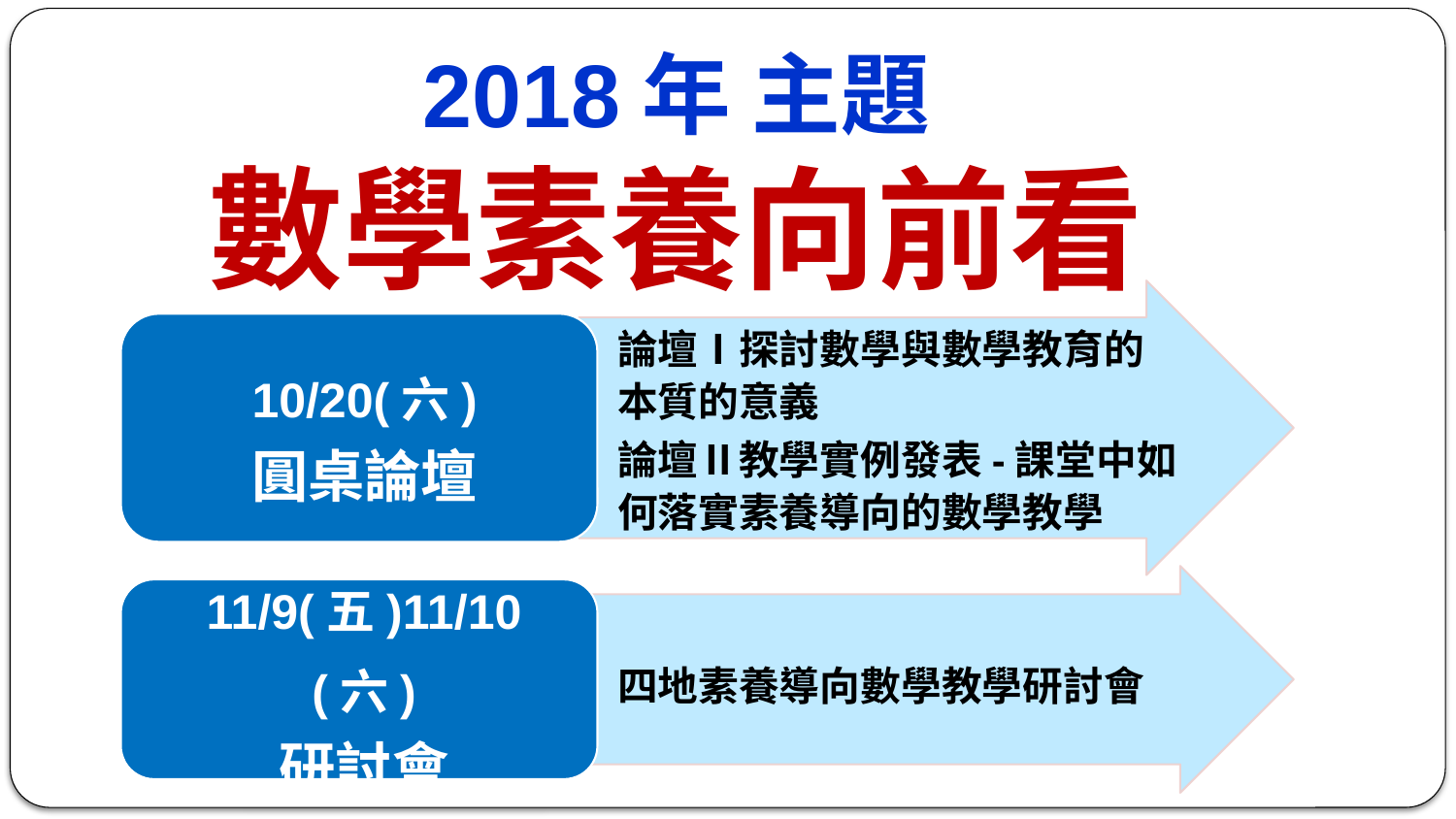

2018年 主題
數學素養向前看
論壇Ⅰ探討數學與數學教育的本質的意義
論壇Ⅱ教學實例發表-課堂中如何落實素養導向的數學教學
10/20(六)
圓桌論壇
四地素養導向數學教學研討會
11/9(五)11/10(六)
研討會